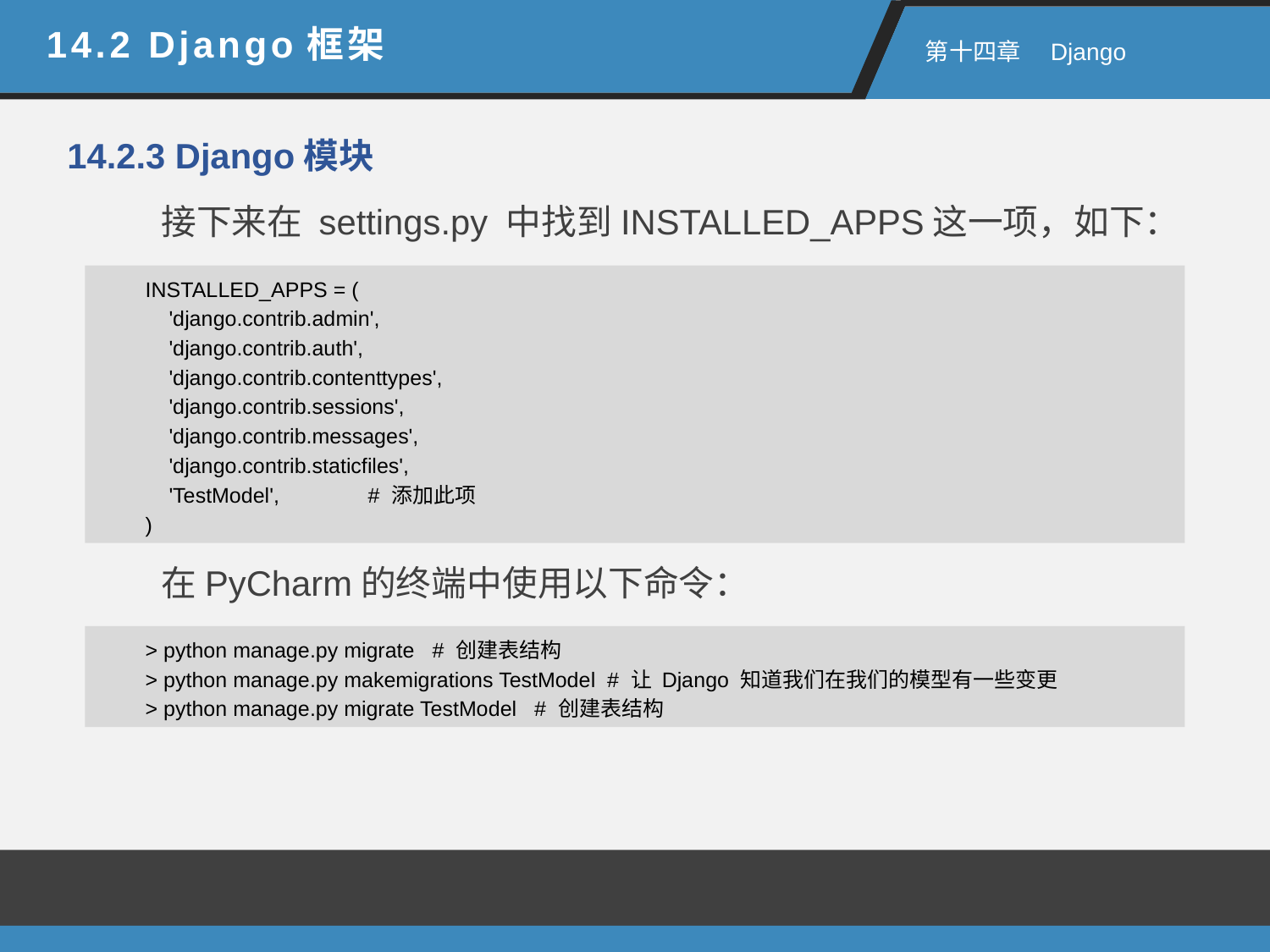

14.2 Django框架
  第十四章　Django
14.2.3 Django模块
接下来在 settings.py 中找到INSTALLED_APPS这一项，如下：
INSTALLED_APPS = (
    'django.contrib.admin',
    'django.contrib.auth',
    'django.contrib.contenttypes',
    'django.contrib.sessions',
    'django.contrib.messages',
    'django.contrib.staticfiles',
    'TestModel',               # 添加此项
)
在PyCharm的终端中使用以下命令：
> python manage.py migrate   # 创建表结构
> python manage.py makemigrations TestModel  # 让 Django 知道我们在我们的模型有一些变更
> python manage.py migrate TestModel   # 创建表结构